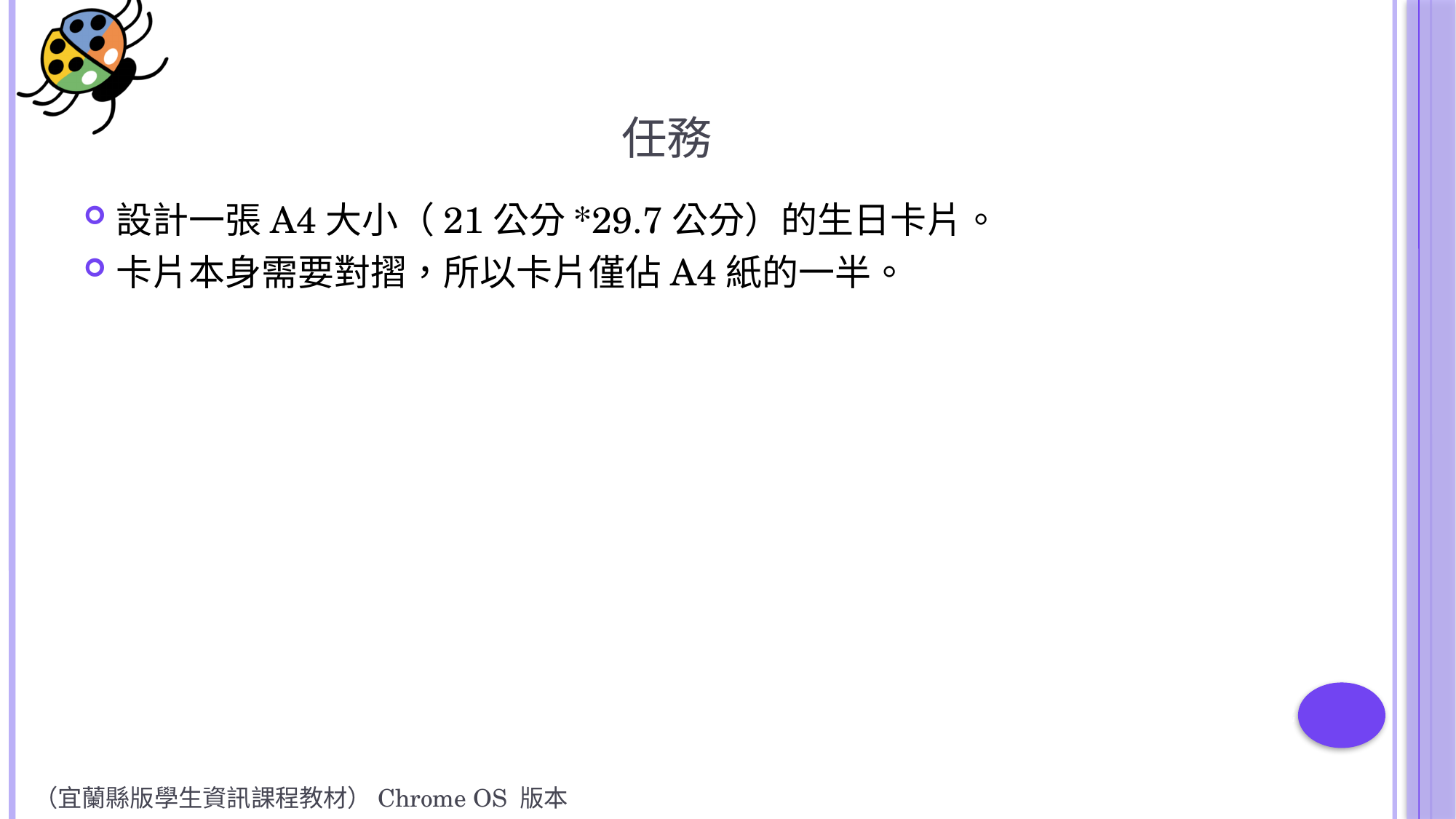

# 任務
設計一張A4大小（21公分*29.7公分）的生日卡片。
卡片本身需要對摺，所以卡片僅佔A4紙的一半。

（宜蘭縣版學生資訊課程教材）Chrome OS 版本